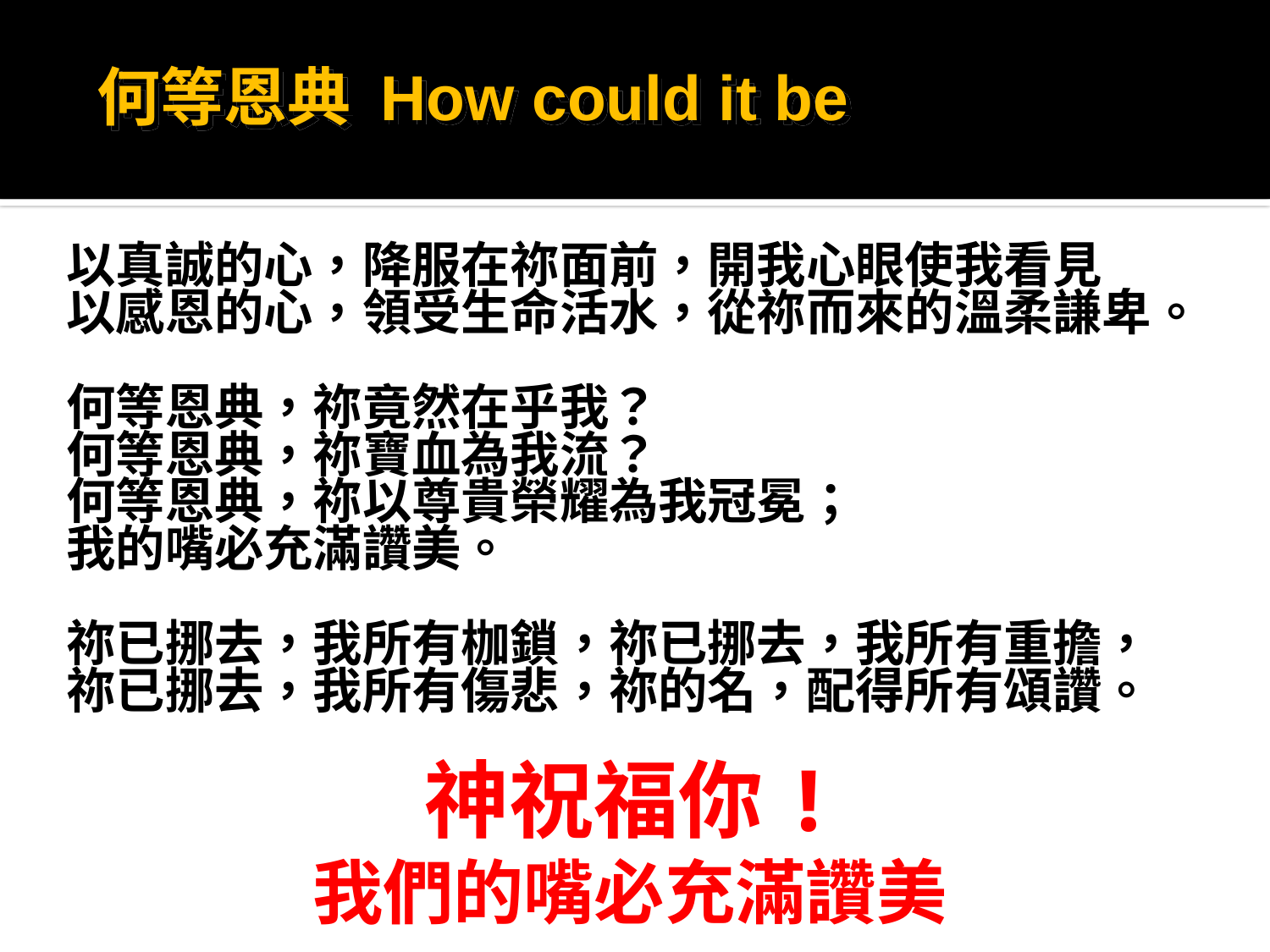

何等恩典 How could it be
以真誠的心，降服在祢面前，開我心眼使我看見
以感恩的心，領受生命活水，從祢而來的溫柔謙卑。

何等恩典，祢竟然在乎我？
何等恩典，祢寶血為我流？
何等恩典，祢以尊貴榮耀為我冠冕；
我的嘴必充滿讚美。

祢已挪去，我所有枷鎖，祢已挪去，我所有重擔，
祢已挪去，我所有傷悲，祢的名，配得所有頌讚。
神祝福你!
我們的嘴必充滿讚美